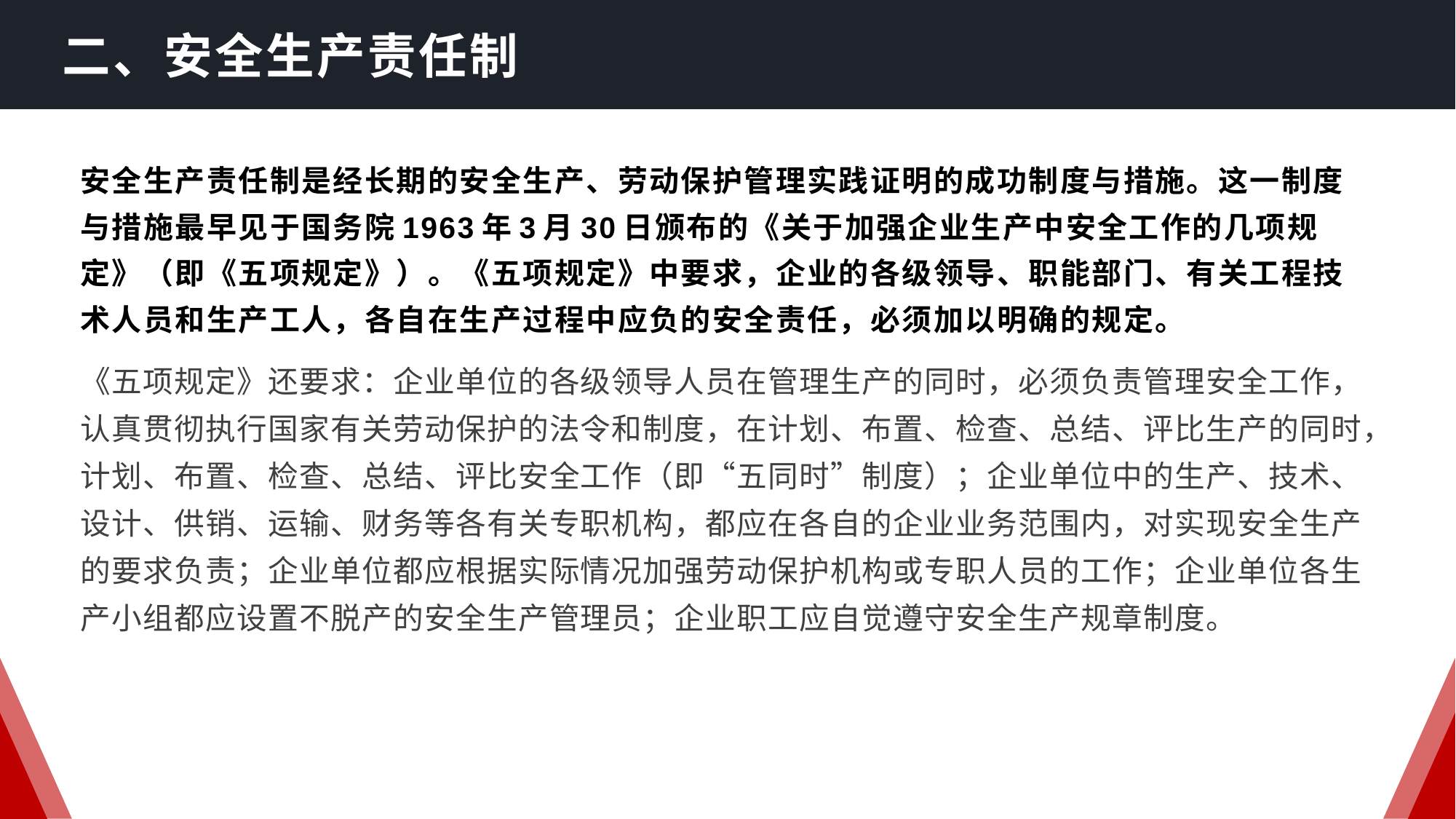

二、安全生产责任制
安全生产责任制是经长期的安全生产、劳动保护管理实践证明的成功制度与措施。这一制度与措施最早见于国务院1963年3月30日颁布的《关于加强企业生产中安全工作的几项规定》（即《五项规定》）。《五项规定》中要求，企业的各级领导、职能部门、有关工程技术人员和生产工人，各自在生产过程中应负的安全责任，必须加以明确的规定。
《五项规定》还要求：企业单位的各级领导人员在管理生产的同时，必须负责管理安全工作，认真贯彻执行国家有关劳动保护的法令和制度，在计划、布置、检查、总结、评比生产的同时，计划、布置、检查、总结、评比安全工作（即“五同时”制度）；企业单位中的生产、技术、设计、供销、运输、财务等各有关专职机构，都应在各自的企业业务范围内，对实现安全生产的要求负责；企业单位都应根据实际情况加强劳动保护机构或专职人员的工作；企业单位各生产小组都应设置不脱产的安全生产管理员；企业职工应自觉遵守安全生产规章制度。